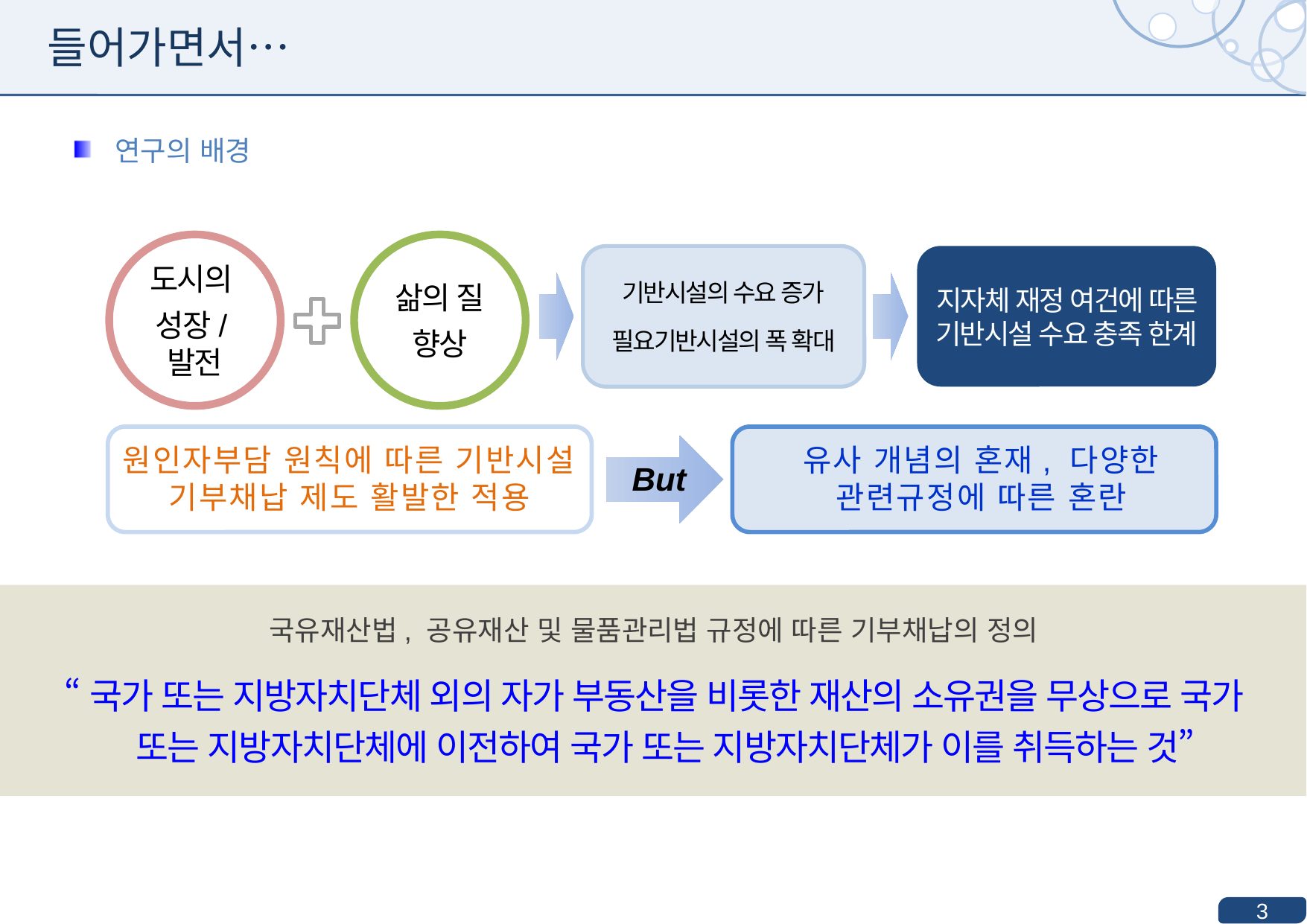

들어가면서…
  연구의 배경
도시의
성장/발전
삶의 질
향상
지자체 재정 여건에 따른 기반시설 수요 충족 한계
기반시설의 수요 증가
필요기반시설의 폭 확대

원인자부담 원칙에 따른 기반시설 기부채납 제도 활발한 적용

유사 개념의 혼재, 다양한 관련규정에 따른 혼란
But

국유재산법, 공유재산 및 물품관리법 규정에 따른 기부채납의 정의
“국가 또는 지방자치단체 외의 자가 부동산을 비롯한 재산의 소유권을 무상으로 국가 또는 지방자치단체에 이전하여 국가 또는 지방자치단체가 이를 취득하는 것”
3